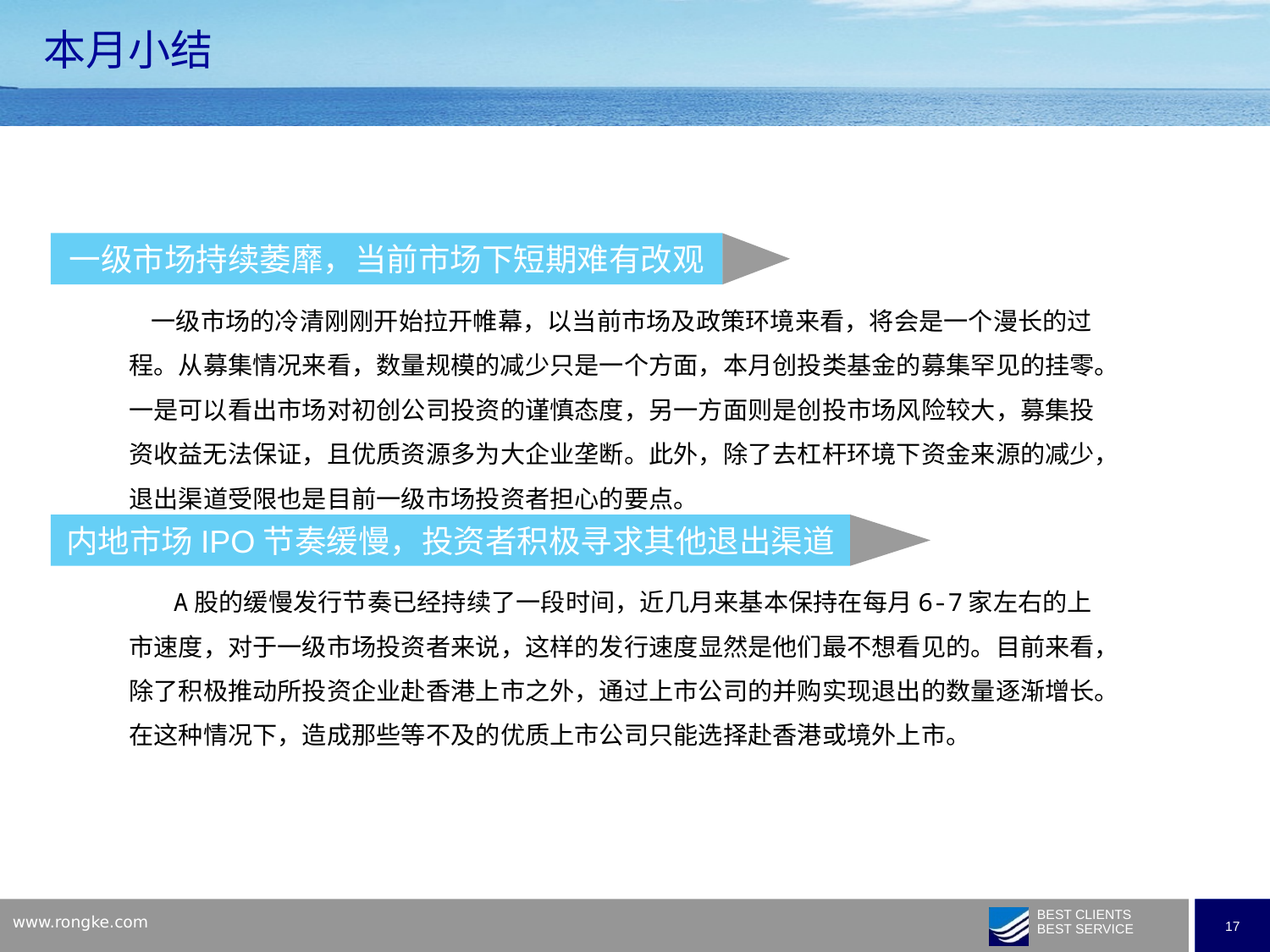

本月小结
一级市场持续萎靡，当前市场下短期难有改观

   一级市场的冷清刚刚开始拉开帷幕，以当前市场及政策环境来看，将会是一个漫长的过程。从募集情况来看，数量规模的减少只是一个方面，本月创投类基金的募集罕见的挂零。一是可以看出市场对初创公司投资的谨慎态度，另一方面则是创投市场风险较大，募集投资收益无法保证，且优质资源多为大企业垄断。此外，除了去杠杆环境下资金来源的减少，退出渠道受限也是目前一级市场投资者担心的要点。
内地市场IPO节奏缓慢，投资者积极寻求其他退出渠道

   A股的缓慢发行节奏已经持续了一段时间，近几月来基本保持在每月6-7家左右的上市速度，对于一级市场投资者来说，这样的发行速度显然是他们最不想看见的。目前来看，除了积极推动所投资企业赴香港上市之外，通过上市公司的并购实现退出的数量逐渐增长。在这种情况下，造成那些等不及的优质上市公司只能选择赴香港或境外上市。